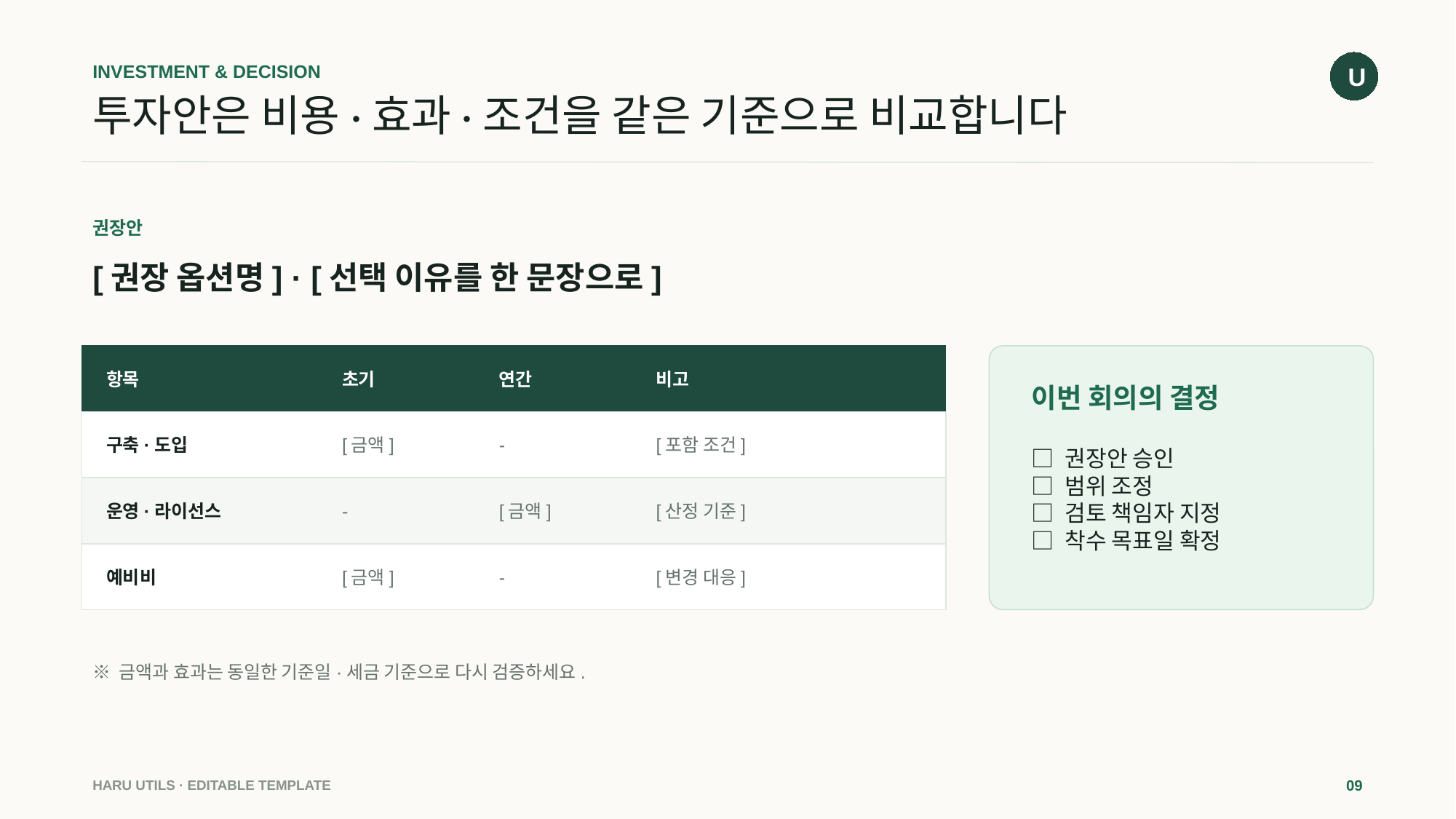

U
INVESTMENT & DECISION
# 투자안은 비용·효과·조건을 같은 기준으로 비교합니다

권장안
[권장 옵션명] · [선택 이유를 한 문장으로]

항목
초기
연간
비고
이번 회의의 결정

구축·도입
[금액]
-
[포함 조건]
□ 권장안 승인
□ 범위 조정
□ 검토 책임자 지정
□ 착수 목표일 확정

운영·라이선스
-
[금액]
[산정 기준]

예비비
[금액]
-
[변경 대응]
※ 금액과 효과는 동일한 기준일·세금 기준으로 다시 검증하세요.
HARU UTILS · EDITABLE TEMPLATE
09